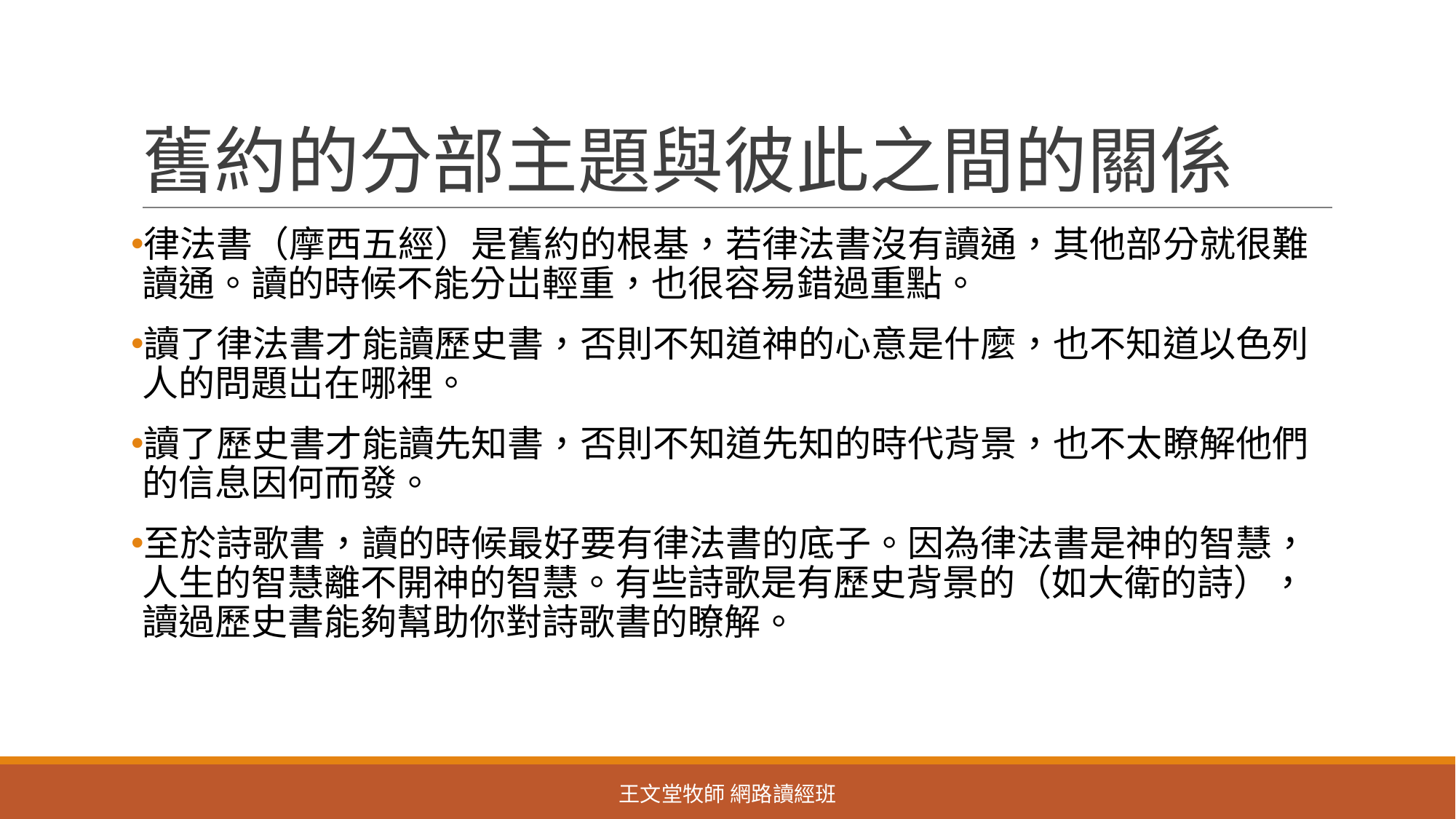

# 舊約的分部主題與彼此之間的關係
律法書（摩西五經）是舊約的根基，若律法書沒有讀通，其他部分就很難讀通。讀的時候不能分岀輕重，也很容易錯過重點。
讀了律法書才能讀歷史書，否則不知道神的心意是什麼，也不知道以色列人的問題岀在哪裡。
讀了歷史書才能讀先知書，否則不知道先知的時代背景，也不太瞭解他們的信息因何而發。
至於詩歌書，讀的時候最好要有律法書的底子。因為律法書是神的智慧，人生的智慧離不開神的智慧。有些詩歌是有歷史背景的（如大衛的詩），讀過歷史書能夠幫助你對詩歌書的瞭解。

王文堂牧師 網路讀經班